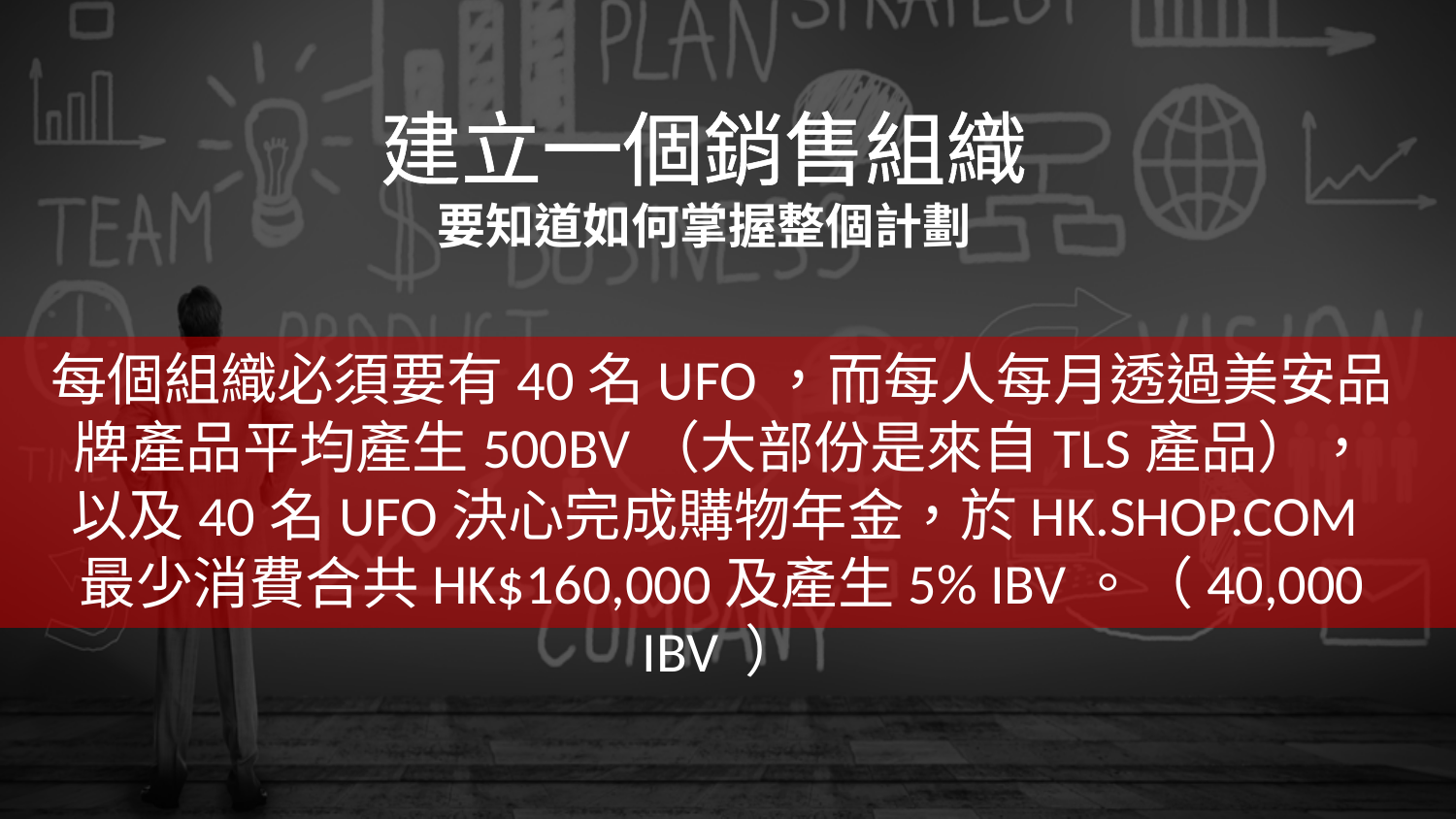

建立一個銷售組織
要知道如何掌握整個計劃

每個組織必須要有40名UFO，而每人每月透過美安品牌產品平均產生500BV（大部份是來自TLS產品），以及40名UFO決心完成購物年金，於HK.SHOP.COM最少消費合共HK$160,000及產生5% IBV。（40,000 IBV ）